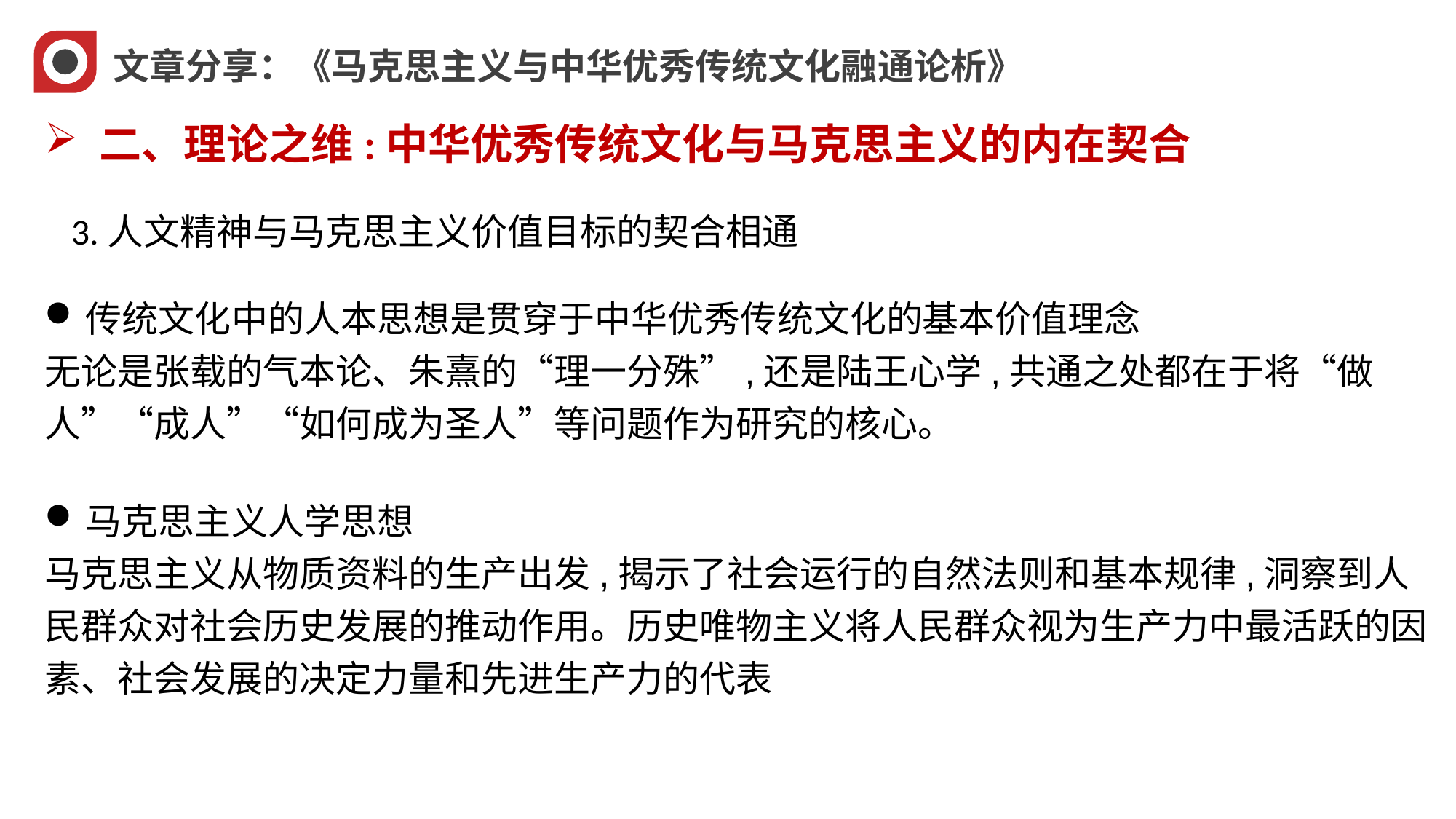

文章分享：《马克思主义与中华优秀传统文化融通论析》
二、理论之维:中华优秀传统文化与马克思主义的内在契合
3.人文精神与马克思主义价值目标的契合相通
传统文化中的人本思想是贯穿于中华优秀传统文化的基本价值理念
无论是张载的气本论、朱熹的“理一分殊”,还是陆王心学,共通之处都在于将“做人”“成人”“如何成为圣人”等问题作为研究的核心。
马克思主义人学思想
马克思主义从物质资料的生产出发,揭示了社会运行的自然法则和基本规律,洞察到人民群众对社会历史发展的推动作用。历史唯物主义将人民群众视为生产力中最活跃的因素、社会发展的决定力量和先进生产力的代表